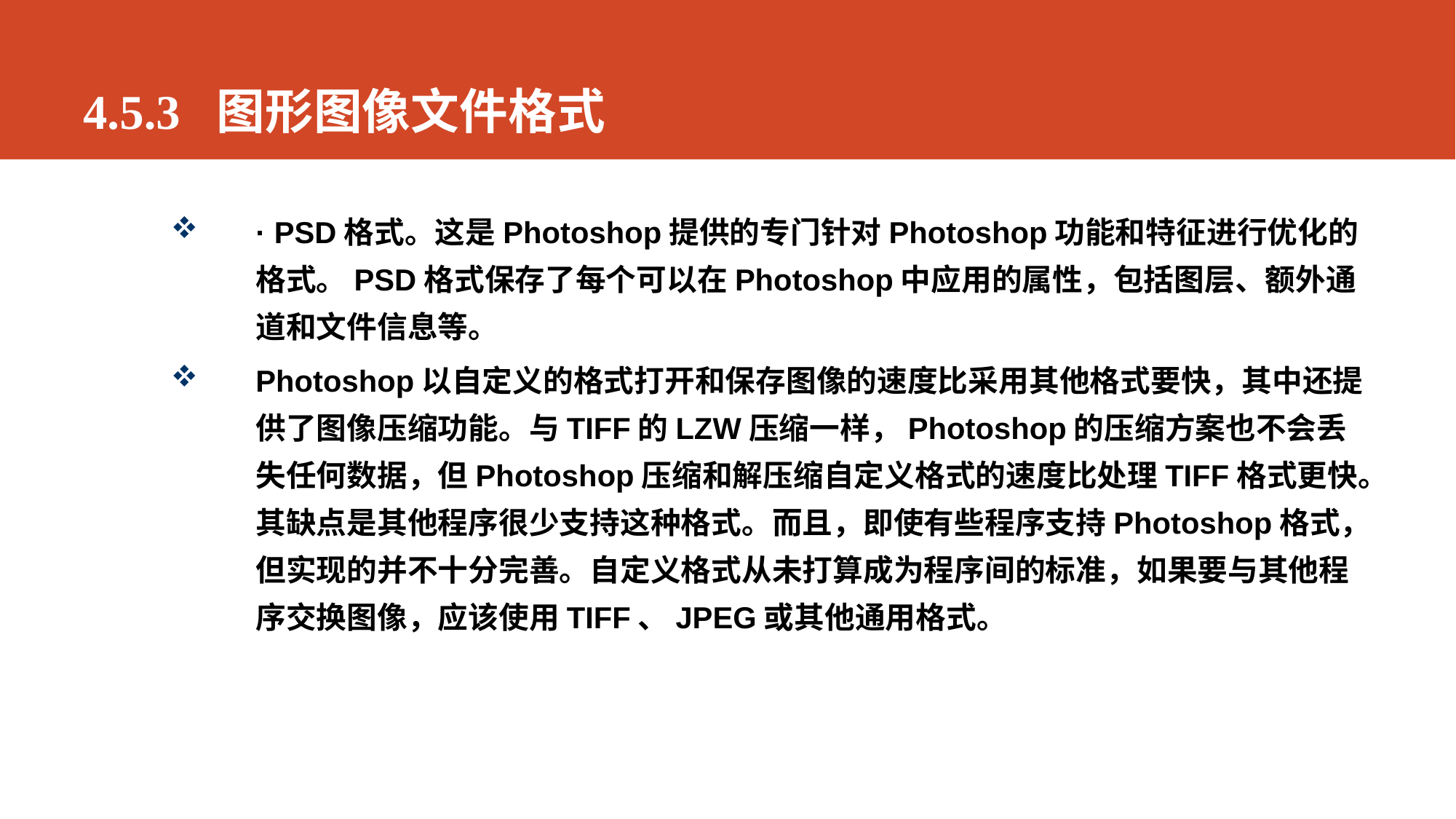

# 4.5.3  图形图像文件格式
· PSD格式。这是Photoshop提供的专门针对Photoshop功能和特征进行优化的格式。PSD格式保存了每个可以在Photoshop中应用的属性，包括图层、额外通道和文件信息等。
Photoshop以自定义的格式打开和保存图像的速度比采用其他格式要快，其中还提供了图像压缩功能。与TIFF的LZW压缩一样，Photoshop的压缩方案也不会丢失任何数据，但Photoshop压缩和解压缩自定义格式的速度比处理TIFF格式更快。其缺点是其他程序很少支持这种格式。而且，即使有些程序支持Photoshop格式，但实现的并不十分完善。自定义格式从未打算成为程序间的标准，如果要与其他程序交换图像，应该使用TIFF、JPEG或其他通用格式。